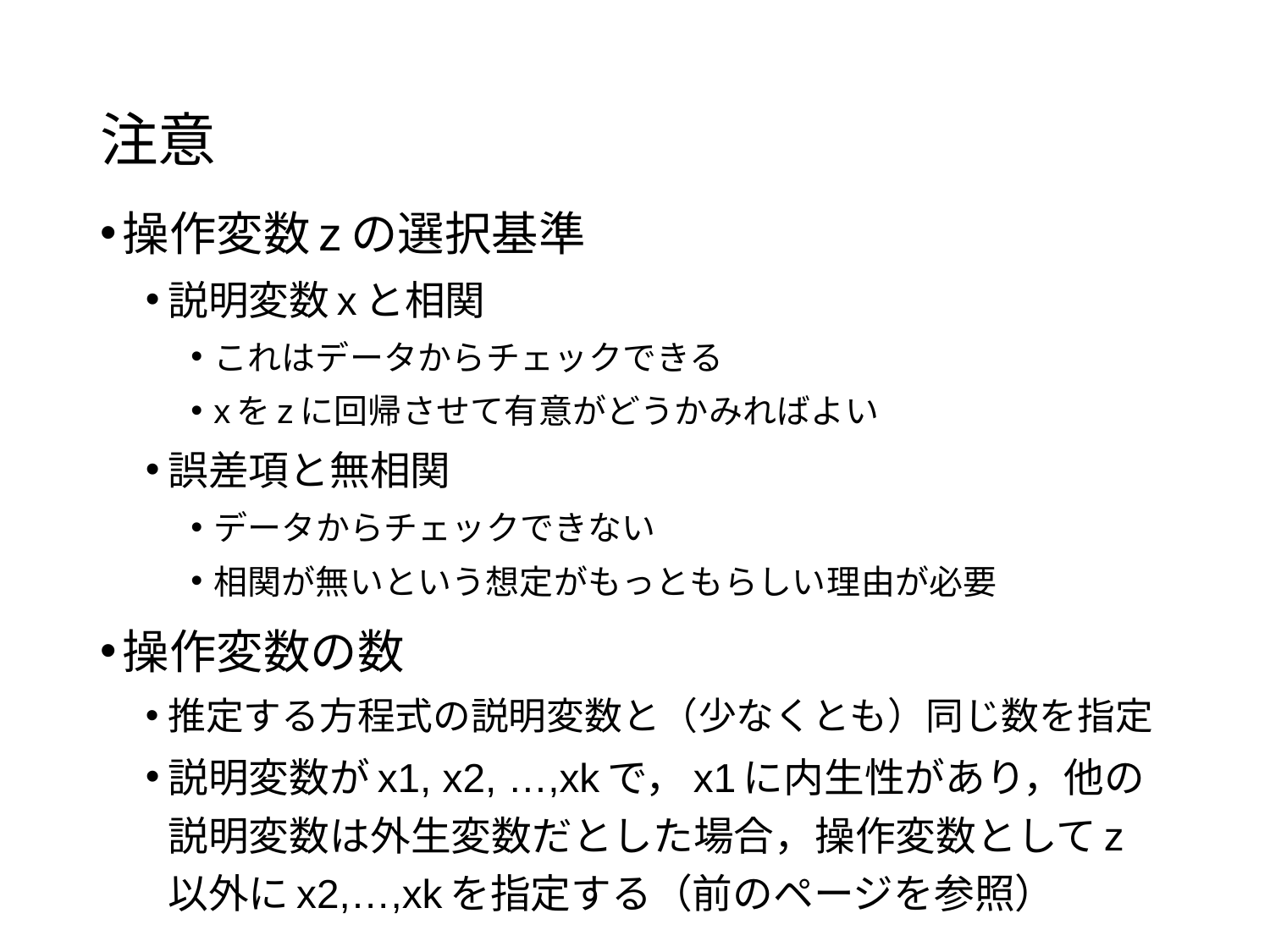

# 注意
操作変数zの選択基準
説明変数xと相関
これはデータからチェックできる
xをzに回帰させて有意がどうかみればよい
誤差項と無相関
データからチェックできない
相関が無いという想定がもっともらしい理由が必要
操作変数の数
推定する方程式の説明変数と（少なくとも）同じ数を指定
説明変数がx1, x2, …,xkで，x1に内生性があり，他の説明変数は外生変数だとした場合，操作変数としてz以外にx2,…,xkを指定する（前のページを参照）